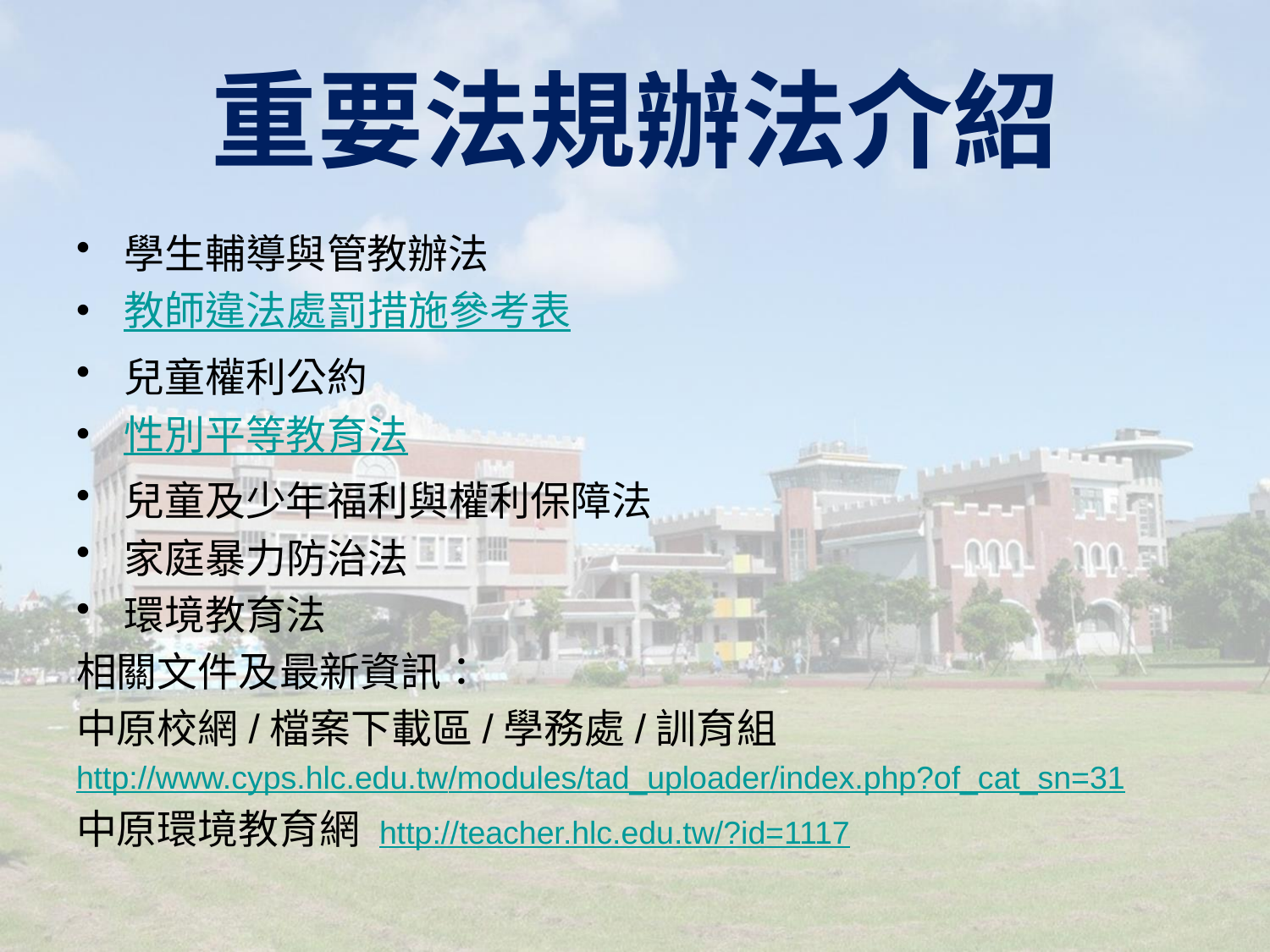

# 重要法規辦法介紹
學生輔導與管教辦法
教師違法處罰措施參考表
兒童權利公約
性別平等教育法
兒童及少年福利與權利保障法
家庭暴力防治法
環境教育法
相關文件及最新資訊：
中原校網/檔案下載區/學務處/訓育組
http://www.cyps.hlc.edu.tw/modules/tad_uploader/index.php?of_cat_sn=31
中原環境教育網 http://teacher.hlc.edu.tw/?id=1117